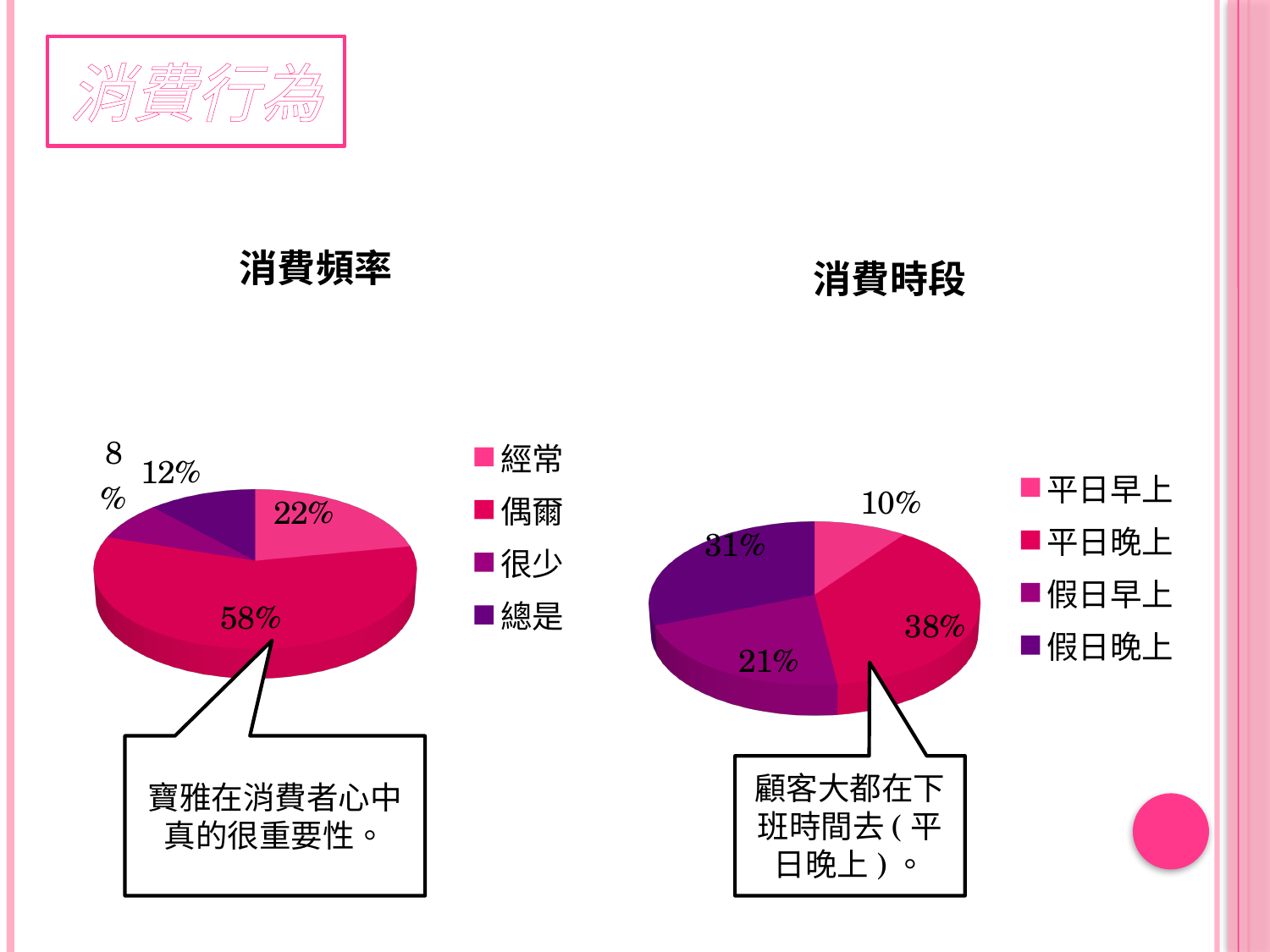

消費行為

[unsupported chart]

[unsupported chart]

寶雅在消費者心中真的很重要性。
顧客大都在下班時間去(平日晚上)。